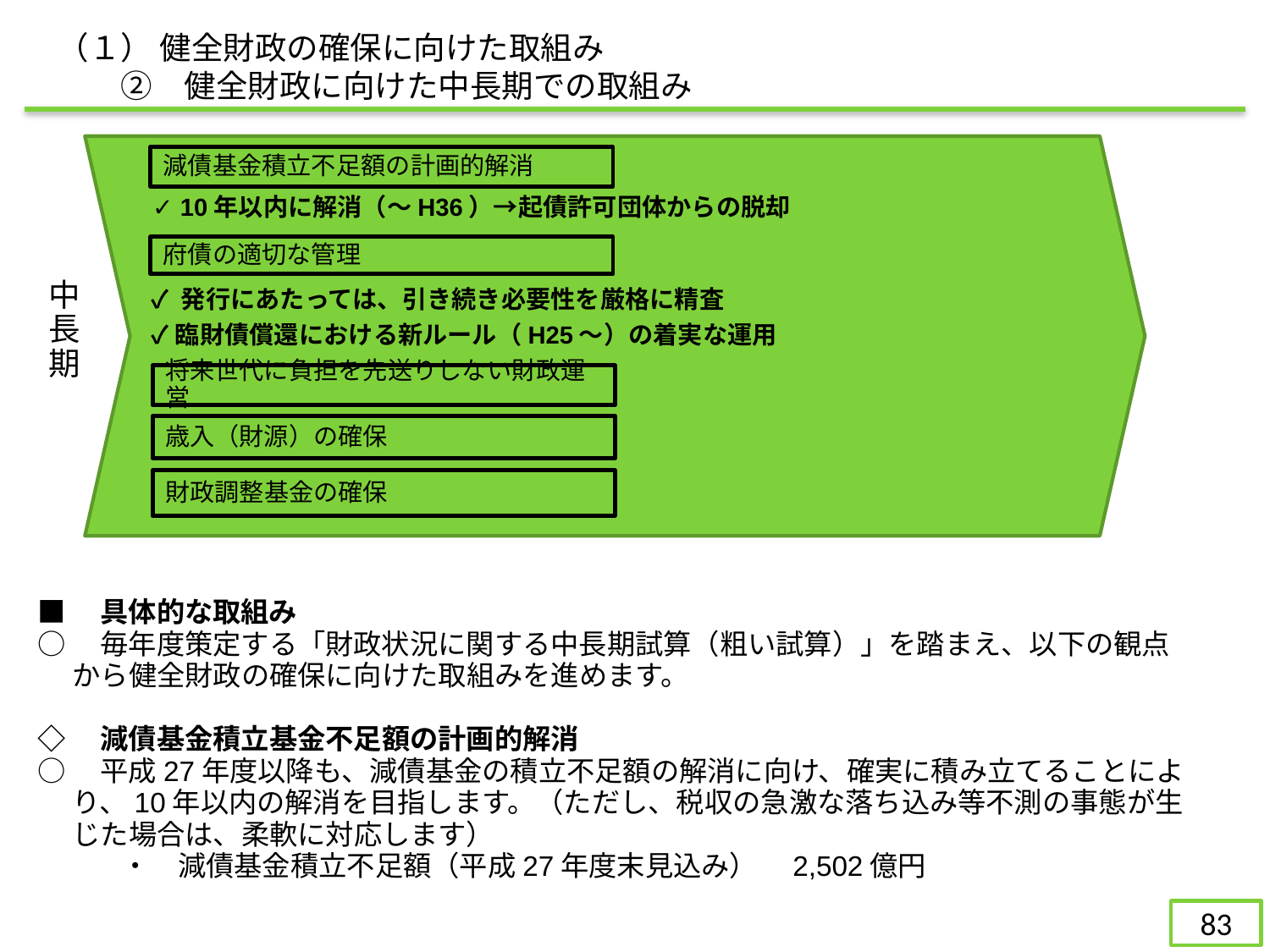

（１） 健全財政の確保に向けた取組み
　　②　健全財政に向けた中長期での取組み

減債基金積立不足額の計画的解消
 ✓ 10年以内に解消（～H36）→起債許可団体からの脱却
府債の適切な管理
中長期
✓ 発行にあたっては、引き続き必要性を厳格に精査
✓ 臨財債償還における新ルール（H25～）の着実な運用
将来世代に負担を先送りしない財政運営
歳入（財源）の確保
財政調整基金の確保
■　具体的な取組み
○　毎年度策定する「財政状況に関する中長期試算（粗い試算）」を踏まえ、以下の観点から健全財政の確保に向けた取組みを進めます。

◇　減債基金積立基金不足額の計画的解消
○　平成27年度以降も、減債基金の積立不足額の解消に向け、確実に積み立てることにより、10年以内の解消を目指します。（ただし、税収の急激な落ち込み等不測の事態が生じた場合は、柔軟に対応します）
　　　・　減債基金積立不足額（平成27年度末見込み）　2,502億円

83